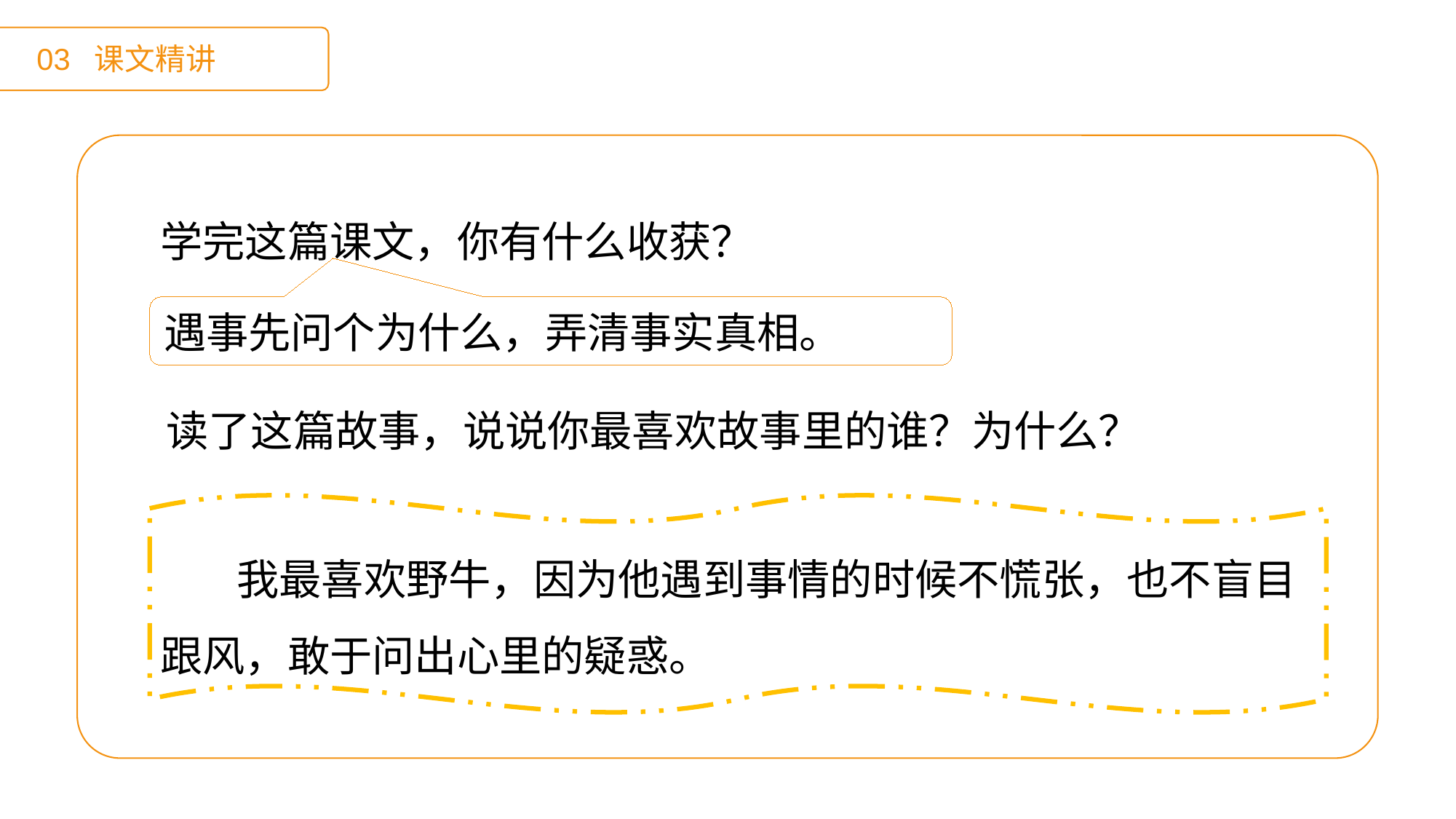

03  课文精讲
学完这篇课文，你有什么收获？
遇事先问个为什么，弄清事实真相。
读了这篇故事，说说你最喜欢故事里的谁？为什么？
       我最喜欢野牛，因为他遇到事情的时候不慌张，也不盲目跟风，敢于问出心里的疑惑。